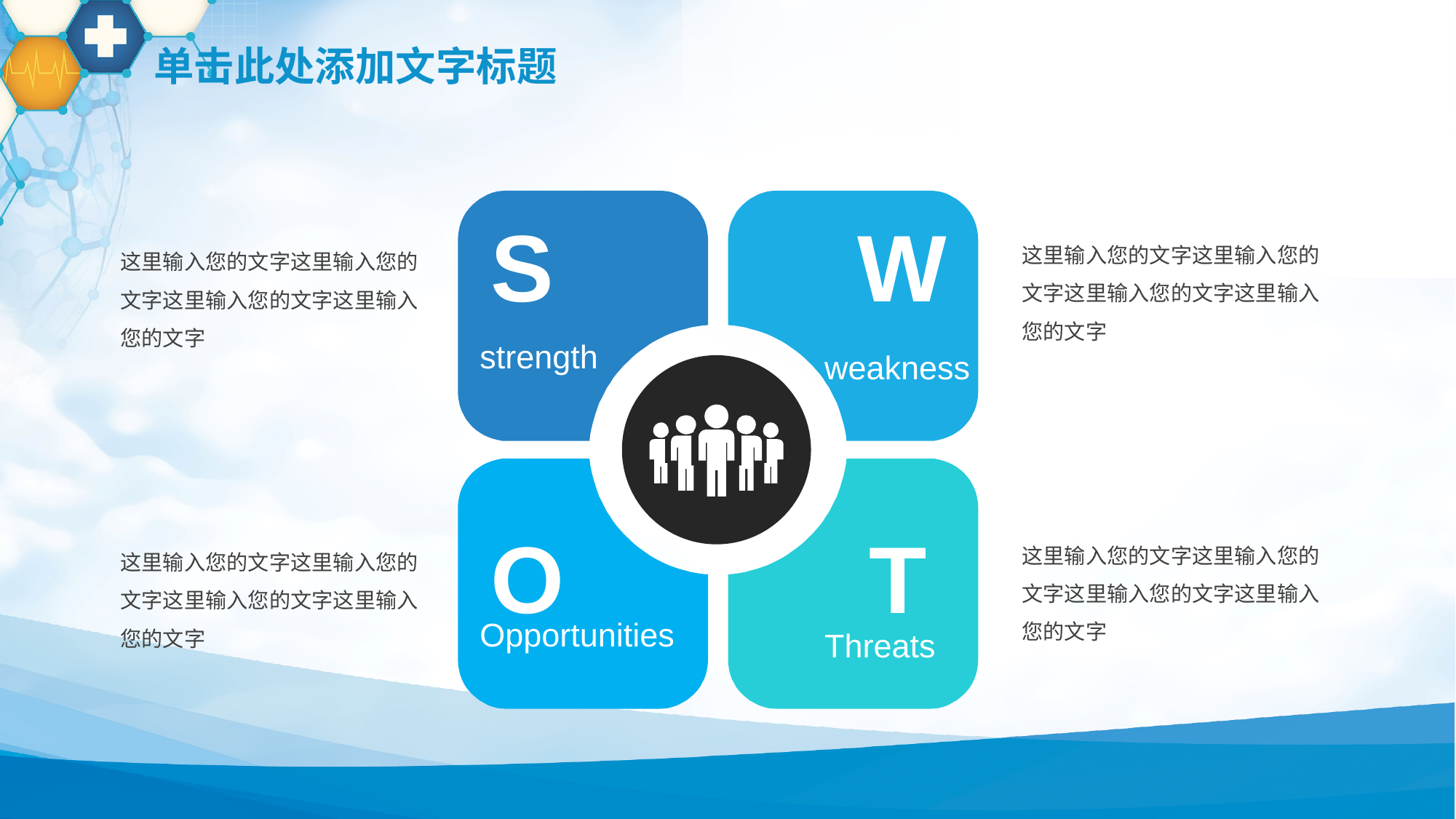

S
strength

W
weakness
这里输入您的文字这里输入您的文字这里输入您的文字这里输入您的文字
这里输入您的文字这里输入您的文字这里输入您的文字这里输入您的文字

T
Threats

O
Opportunities
这里输入您的文字这里输入您的文字这里输入您的文字这里输入您的文字
这里输入您的文字这里输入您的文字这里输入您的文字这里输入您的文字